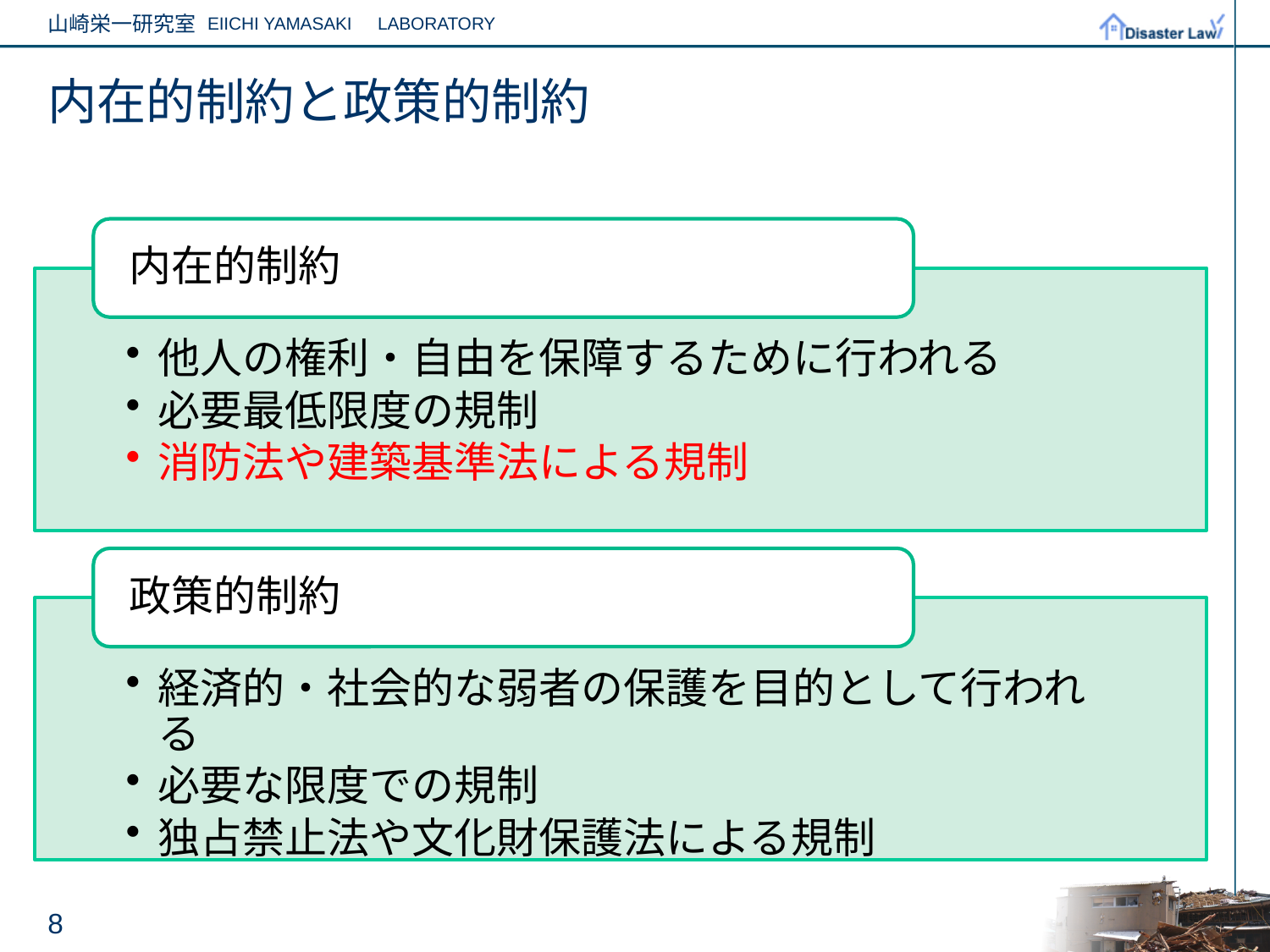

# 内在的制約と政策的制約
他人の権利・自由を保障するために行われる
必要最低限度の規制
消防法や建築基準法による規制
内在的制約
経済的・社会的な弱者の保護を目的として行われる
必要な限度での規制
独占禁止法や文化財保護法による規制
政策的制約
8